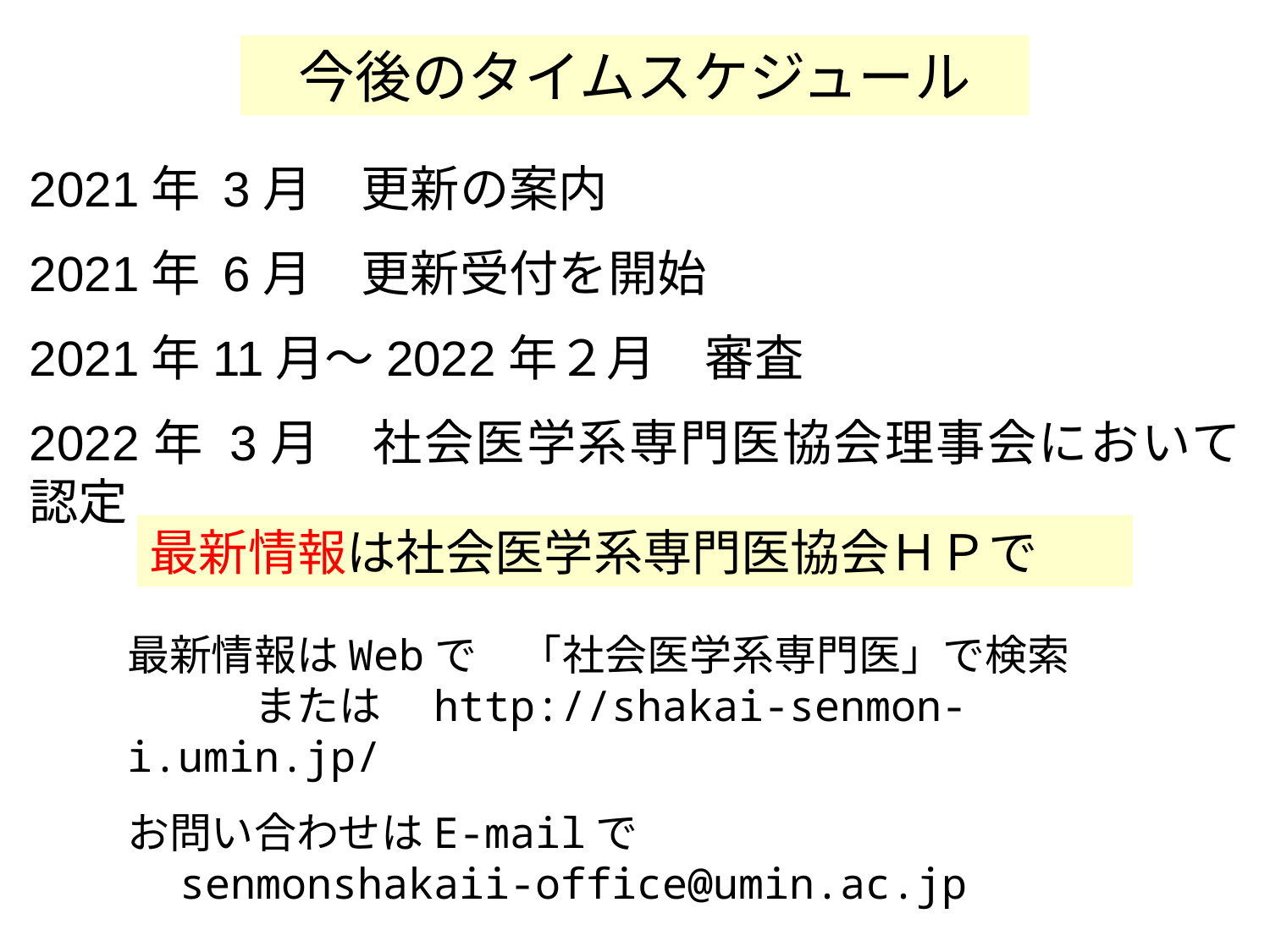

今後のタイムスケジュール
2021年 3月　更新の案内

2021年 6月　更新受付を開始

2021年11月～2022年２月　審査

2022年 3月　社会医学系専門医協会理事会において認定
最新情報は社会医学系専門医協会ＨＰで
最新情報はWebで　「社会医学系専門医」で検索
　　　または　http://shakai-senmon-i.umin.jp/

お問い合わせはE-mailで
　senmonshakaii-office@umin.ac.jp